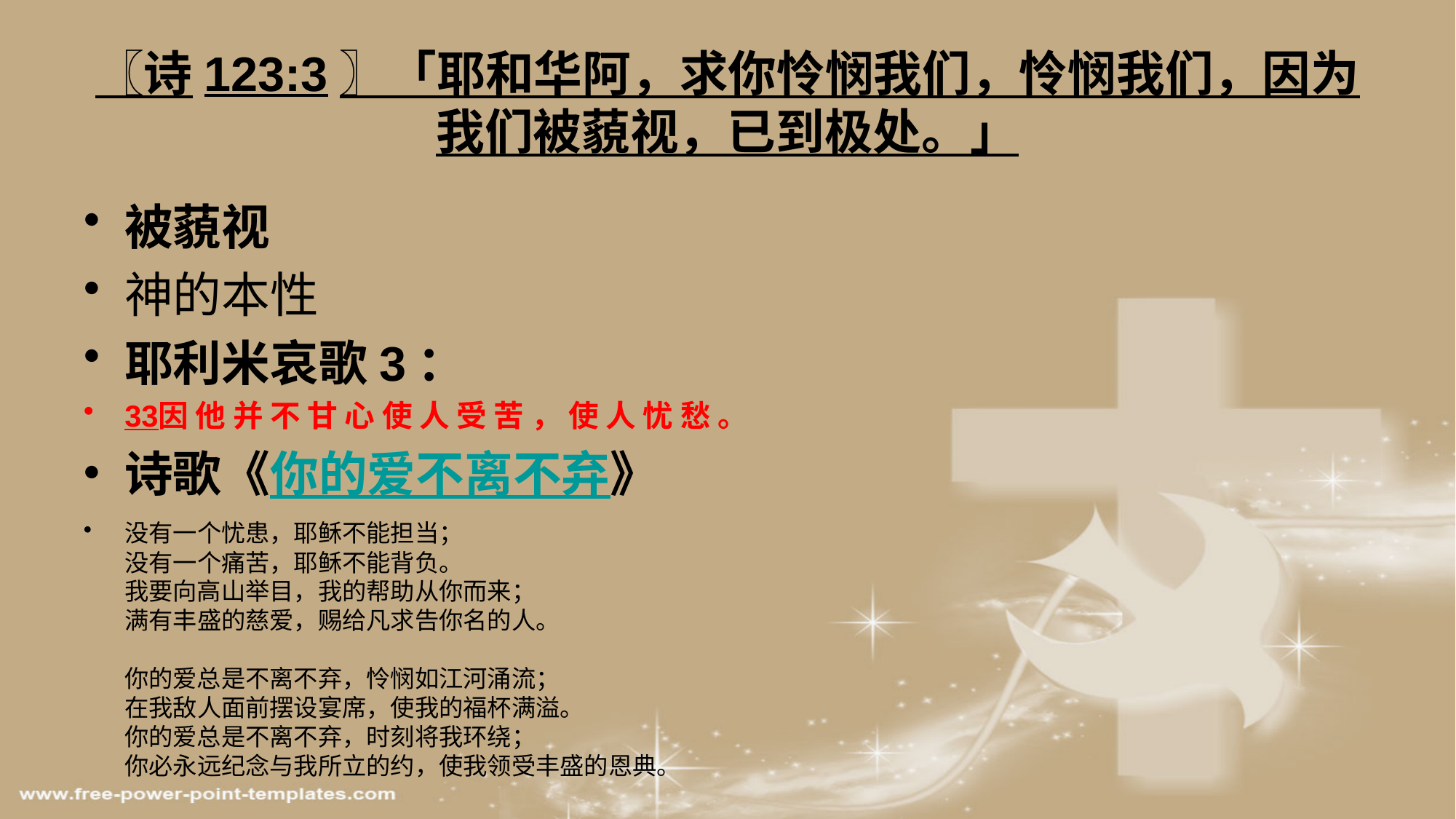

# 〖诗123:3〗「耶和华阿，求你怜悯我们，怜悯我们，因为我们被藐视，已到极处。」
被藐视
神的本性
耶利米哀歌3：
33因 他 并 不 甘 心 使 人 受 苦 ， 使 人 忧 愁 。
诗歌《你的爱不离不弃》
没有一个忧患，耶稣不能担当；
没有一个痛苦，耶稣不能背负。
我要向高山举目，我的帮助从你而来；
满有丰盛的慈爱，赐给凡求告你名的人。
你的爱总是不离不弃，怜悯如江河涌流；
在我敌人面前摆设宴席，使我的福杯满溢。
你的爱总是不离不弃，时刻将我环绕；
你必永远纪念与我所立的约，使我领受丰盛的恩典。